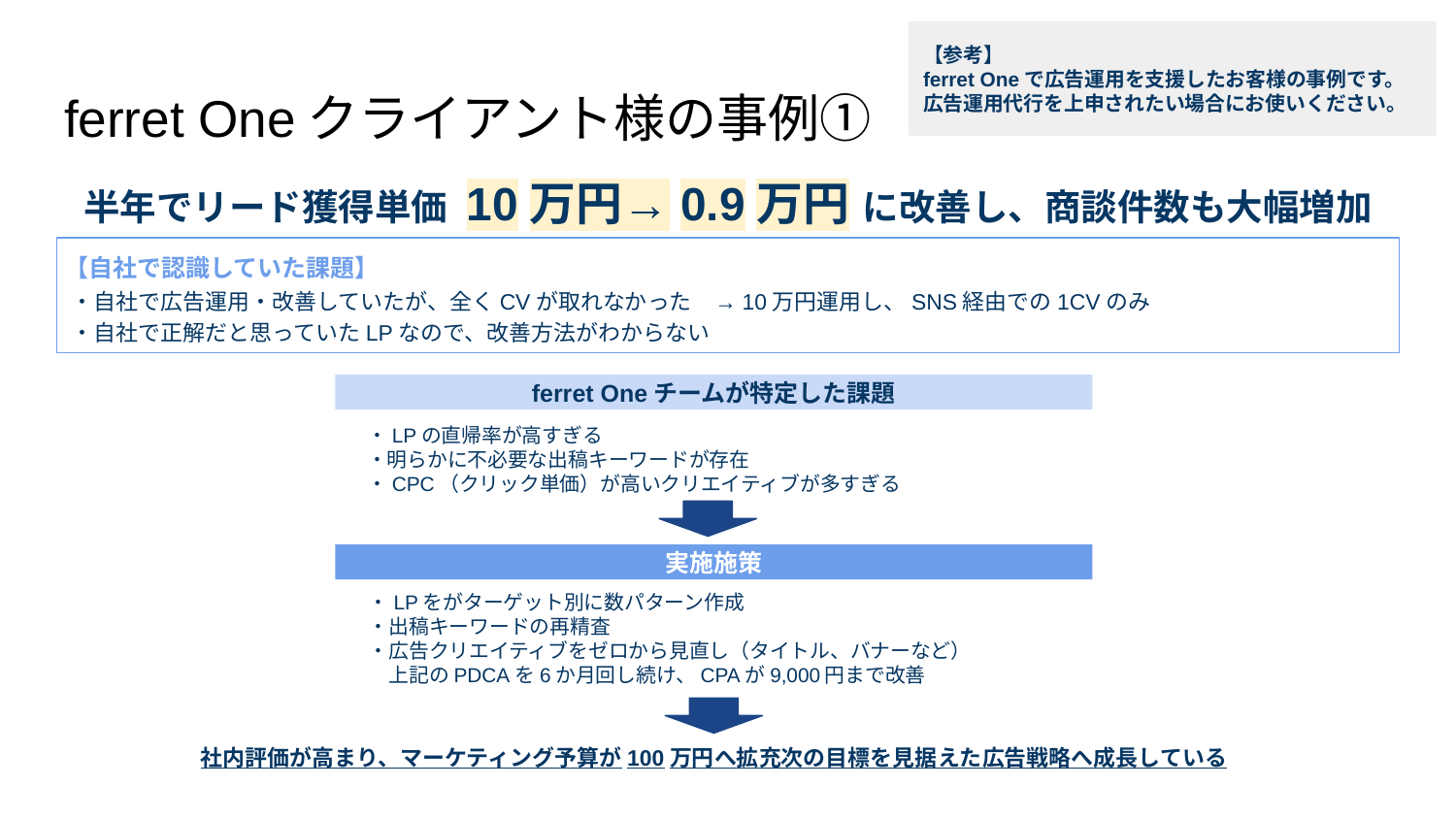

【参考】
ferret Oneで広告運用を支援したお客様の事例です。広告運用代行を上申されたい場合にお使いください。
# ferret Oneクライアント様の事例①
半年でリード獲得単価 10万円→0.9万円 に改善し、商談件数も大幅増加
【自社で認識していた課題】

・自社で広告運用・改善していたが、全くCVが取れなかった　→10万円運用し、SNS経由での1CVのみ
・自社で正解だと思っていたLPなので、改善方法がわからない

ferret Oneチームが特定した課題
・LPの直帰率が高すぎる
・明らかに不必要な出稿キーワードが存在
・CPC（クリック単価）が高いクリエイティブが多すぎる

実施施策
・LPをがターゲット別に数パターン作成
・出稿キーワードの再精査
・広告クリエイティブをゼロから見直し（タイトル、バナーなど）
　上記のPDCAを6か月回し続け、CPAが9,000円まで改善

社内評価が高まり、マーケティング予算が100万円へ拡充次の目標を見据えた広告戦略へ成長している